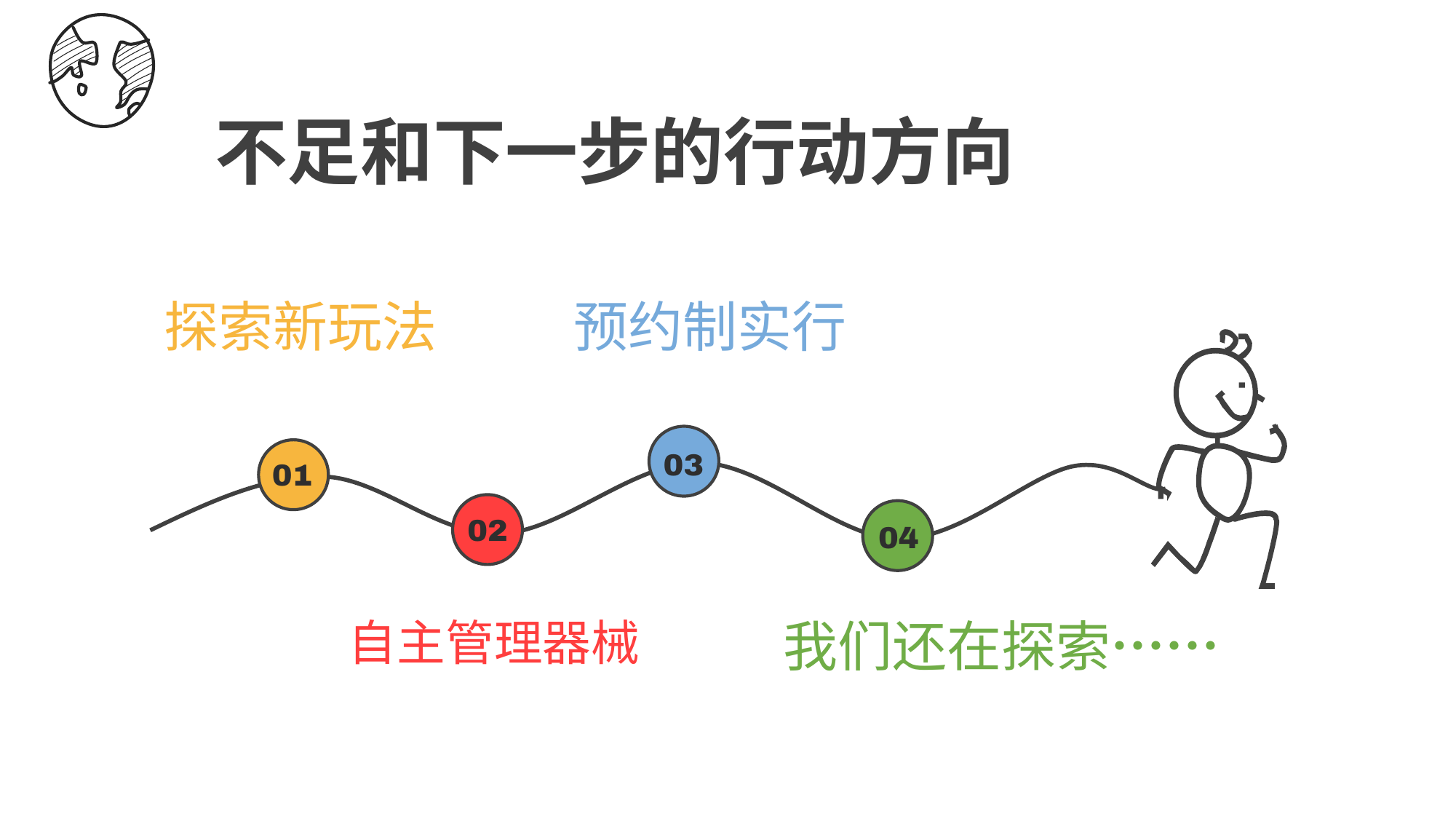

不足和下一步的行动方向

探索新玩法

预约制实行

03

01

02

04
我们还在探索……

自主管理器械